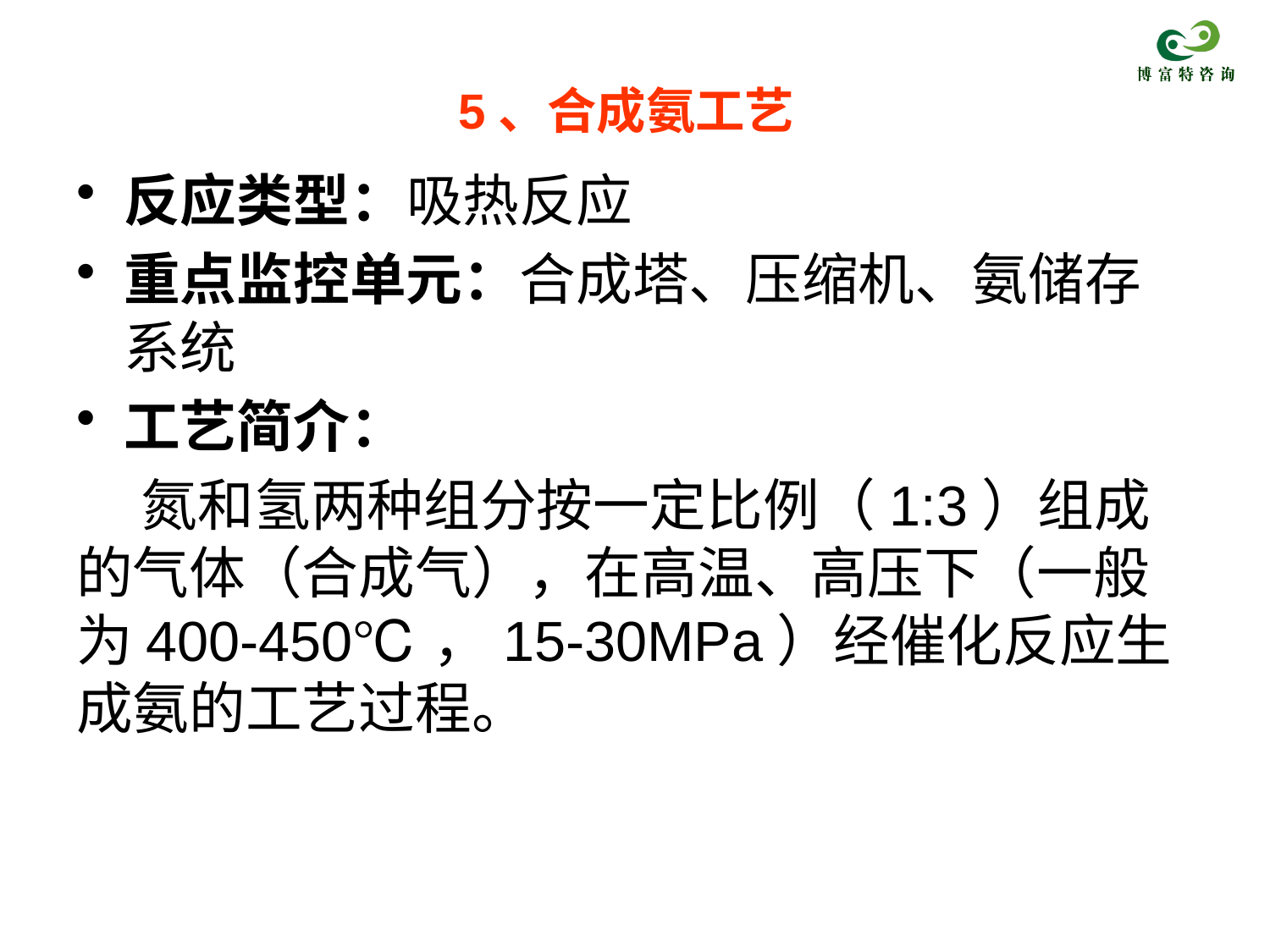

# 5、合成氨工艺
反应类型：吸热反应
重点监控单元：合成塔、压缩机、氨储存系统
工艺简介：
    氮和氢两种组分按一定比例（1:3）组成的气体（合成气），在高温、高压下（一般为400-450℃，15-30MPa）经催化反应生成氨的工艺过程。